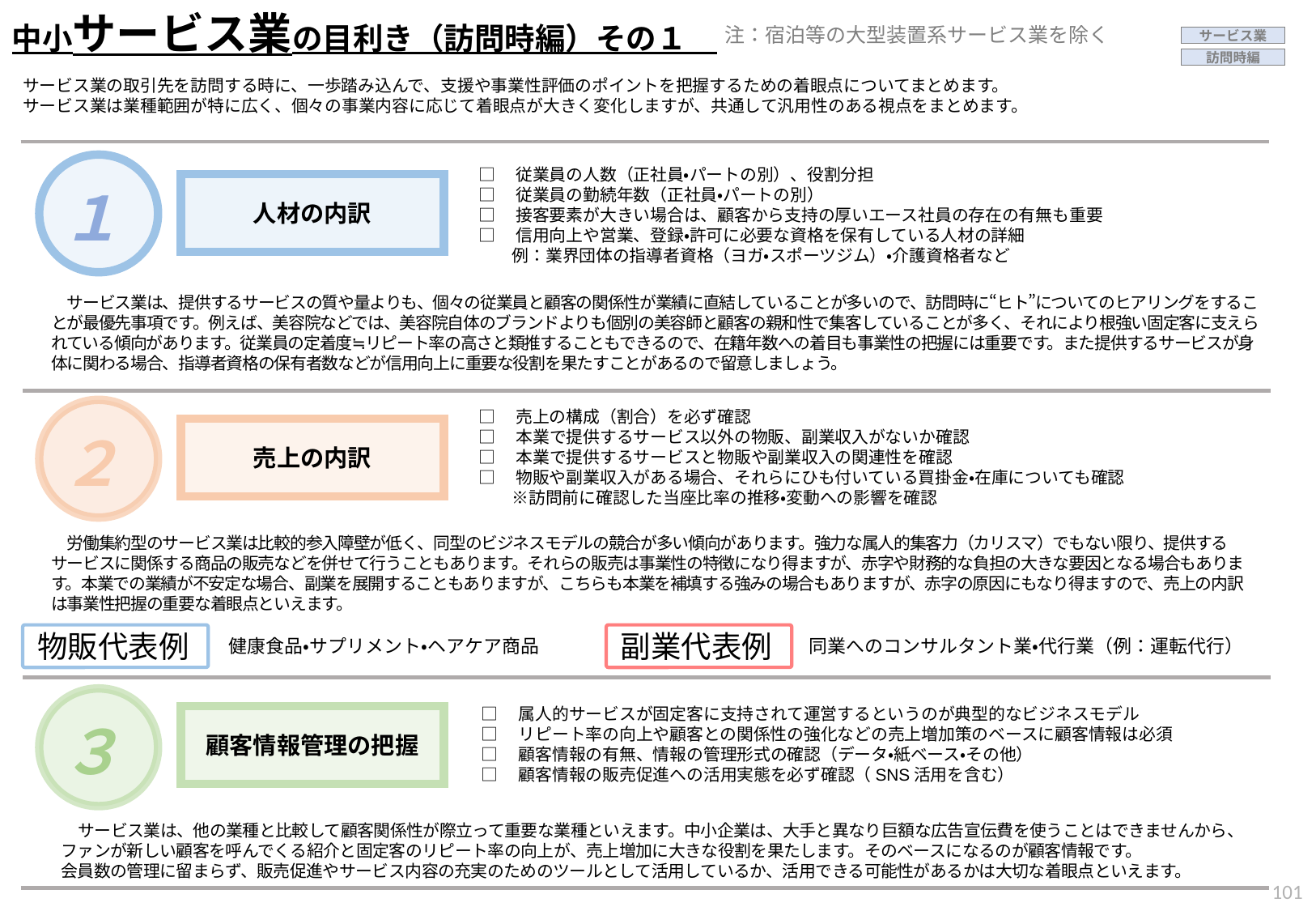

中小サービス業の目利き（訪問時編）その１
注：宿泊等の大型装置系サービス業を除く
サービス業
訪問時編
サービス業の取引先を訪問する時に、一歩踏み込んで、支援や事業性評価のポイントを把握するための着眼点についてまとめます。サービス業は業種範囲が特に広く、個々の事業内容に応じて着眼点が大きく変化しますが、共通して汎用性のある視点をまとめます。

１
□　従業員の人数（正社員・パートの別）、役割分担
□　従業員の勤続年数（正社員・パートの別）
□　接客要素が大きい場合は、顧客から支持の厚いエース社員の存在の有無も重要
□　信用向上や営業、登録・許可に必要な資格を保有している人材の詳細
　　例：業界団体の指導者資格（ヨガ・スポーツジム）・介護資格者など
人材の内訳
　サービス業は、提供するサービスの質や量よりも、個々の従業員と顧客の関係性が業績に直結していることが多いので、訪問時に“ヒト”についてのヒアリングをすることが最優先事項です。例えば、美容院などでは、美容院自体のブランドよりも個別の美容師と顧客の親和性で集客していることが多く、それにより根強い固定客に支えられている傾向があります。従業員の定着度≒リピート率の高さと類推することもできるので、在籍年数への着目も事業性の把握には重要です。また提供するサービスが身体に関わる場合、指導者資格の保有者数などが信用向上に重要な役割を果たすことがあるので留意しましょう。

２
□　売上の構成（割合）を必ず確認
□　本業で提供するサービス以外の物販、副業収入がないか確認
□　本業で提供するサービスと物販や副業収入の関連性を確認
□　物販や副業収入がある場合、それらにひも付いている買掛金・在庫についても確認
　　※訪問前に確認した当座比率の推移・変動への影響を確認
売上の内訳
　労働集約型のサービス業は比較的参入障壁が低く、同型のビジネスモデルの競合が多い傾向があります。強力な属人的集客力（カリスマ）でもない限り、提供するサービスに関係する商品の販売などを併せて行うこともあります。それらの販売は事業性の特徴になり得ますが、赤字や財務的な負担の大きな要因となる場合もあります。本業での業績が不安定な場合、副業を展開することもありますが、こちらも本業を補填する強みの場合もありますが、赤字の原因にもなり得ますので、売上の内訳は事業性把握の重要な着眼点といえます。
物販代表例

副業代表例

健康食品・サプリメント・ヘアケア商品
同業へのコンサルタント業・代行業（例：運転代行）

３
□　属人的サービスが固定客に支持されて運営するというのが典型的なビジネスモデル
□　リピート率の向上や顧客との関係性の強化などの売上増加策のベースに顧客情報は必須
□　顧客情報の有無、情報の管理形式の確認（データ・紙ベース・その他）
□　顧客情報の販売促進への活用実態を必ず確認（SNS活用を含む）
顧客情報管理の把握
　サービス業は、他の業種と比較して顧客関係性が際立って重要な業種といえます。中小企業は、大手と異なり巨額な広告宣伝費を使うことはできませんから、
ファンが新しい顧客を呼んでくる紹介と固定客のリピート率の向上が、売上増加に大きな役割を果たします。そのベースになるのが顧客情報です。
会員数の管理に留まらず、販売促進やサービス内容の充実のためのツールとして活用しているか、活用できる可能性があるかは大切な着眼点といえます。
101